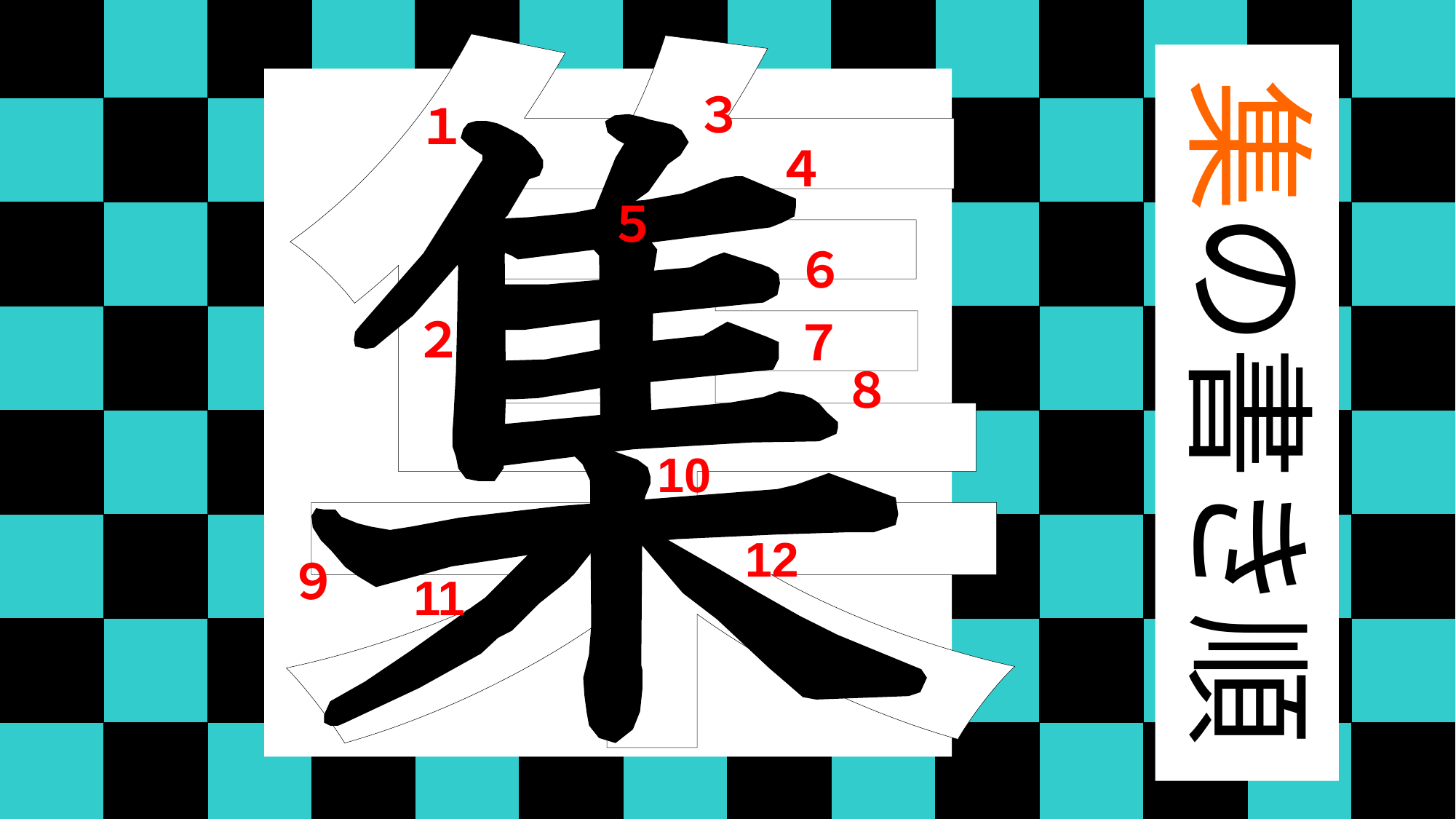

|  |  |  |  |  |  |  |  |  |  |  |  |  |  |
| --- | --- | --- | --- | --- | --- | --- | --- | --- | --- | --- | --- | --- | --- |
|  |  |  |  |  |  |  |  |  |  |  |  |  |  |
|  |  |  |  |  |  |  |  |  |  |  |  |  |  |
|  |  |  |  |  |  |  |  |  |  |  |  |  |  |
|  |  |  |  |  |  |  |  |  |  |  |  |  |  |
|  |  |  |  |  |  |  |  |  |  |  |  |  |  |
|  |  |  |  |  |  |  |  |  |  |  |  |  |  |
|  |  |  |  |  |  |  |  |  |  |  |  |  |  |
集の書き順
集
３
１

４

５

６

２
７

８

10

12

９
11